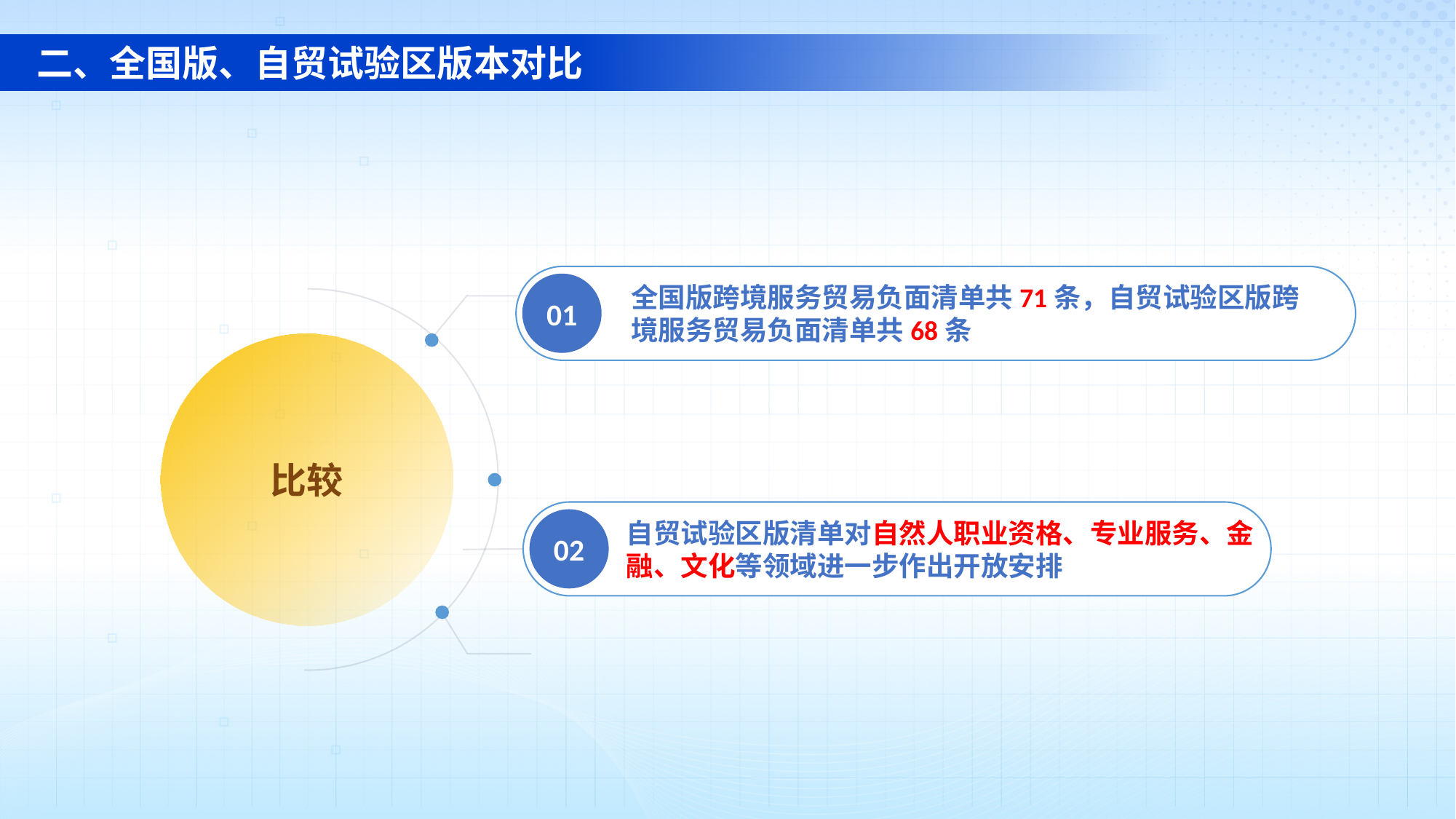

二、全国版、自贸试验区版本对比

全国版跨境服务贸易负面清单共71条，自贸试验区版跨境服务贸易负面清单共68条
01

比较

自贸试验区版清单对自然人职业资格、专业服务、金融、文化等领域进一步作出开放安排
02